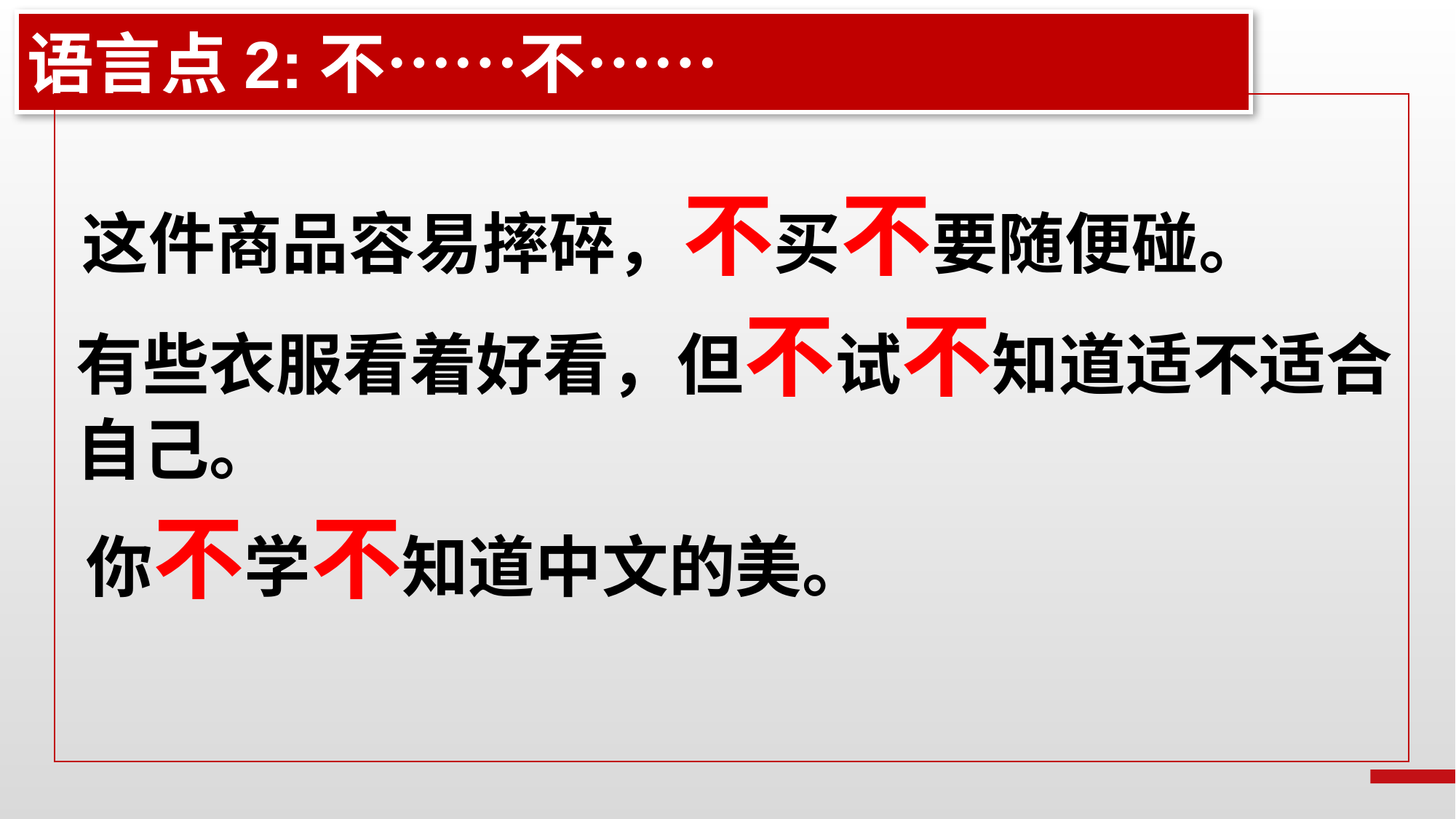

语言点2:不……不……

这件商品容易摔碎，不买不要随便碰。
有些衣服看着好看，但不试不知道适不适合自己。
你不学不知道中文的美。